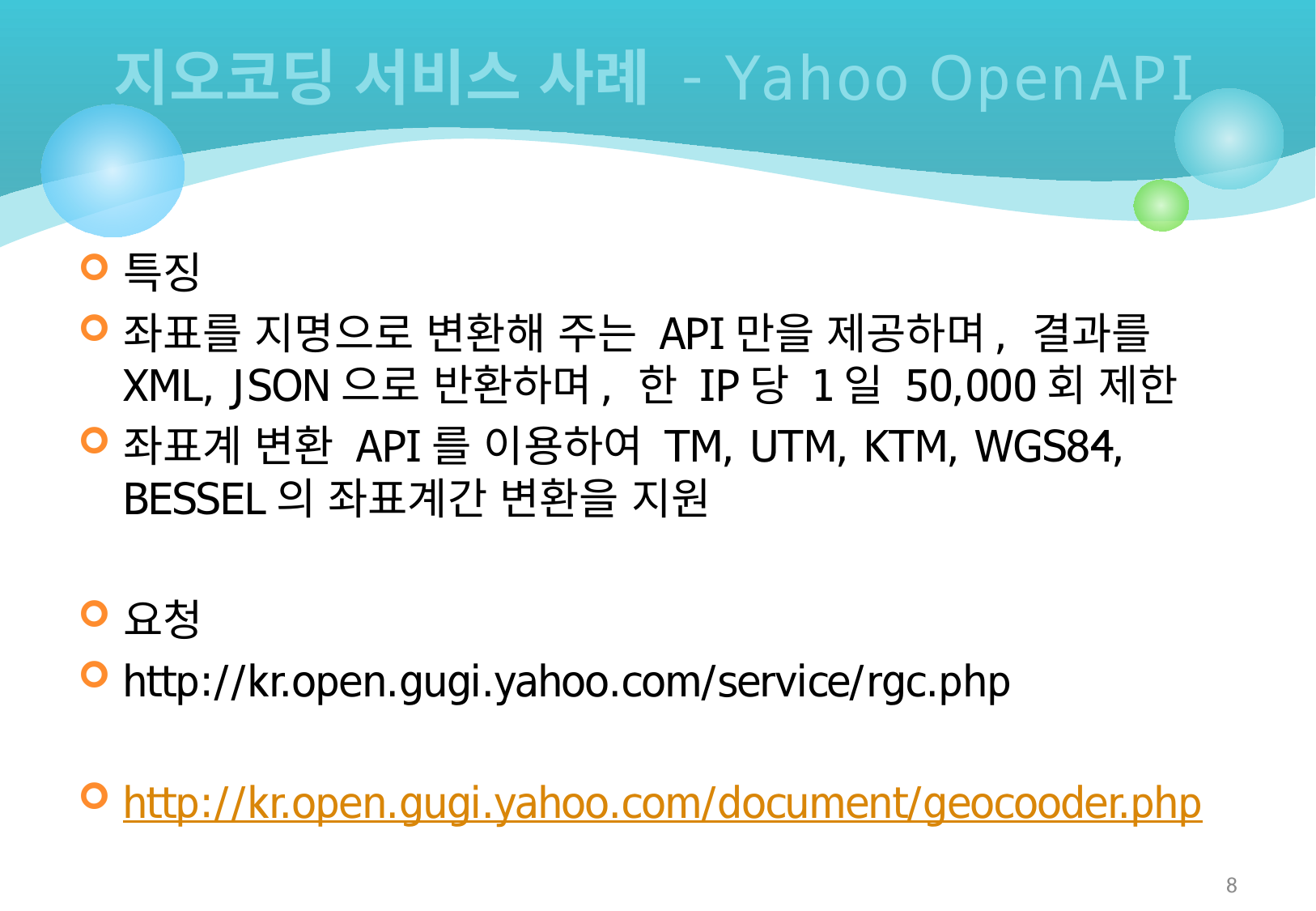

# 지오코딩 서비스 사례 - Yahoo OpenAPI
특징
좌표를 지명으로 변환해 주는 API만을 제공하며, 결과를 XML, JSON으로 반환하며, 한 IP당 1일 50,000회 제한
좌표계 변환 API를 이용하여 TM, UTM, KTM, WGS84, BESSEL의 좌표계간 변환을 지원

요청
http://kr.open.gugi.yahoo.com/service/rgc.php

http://kr.open.gugi.yahoo.com/document/geocooder.php
8